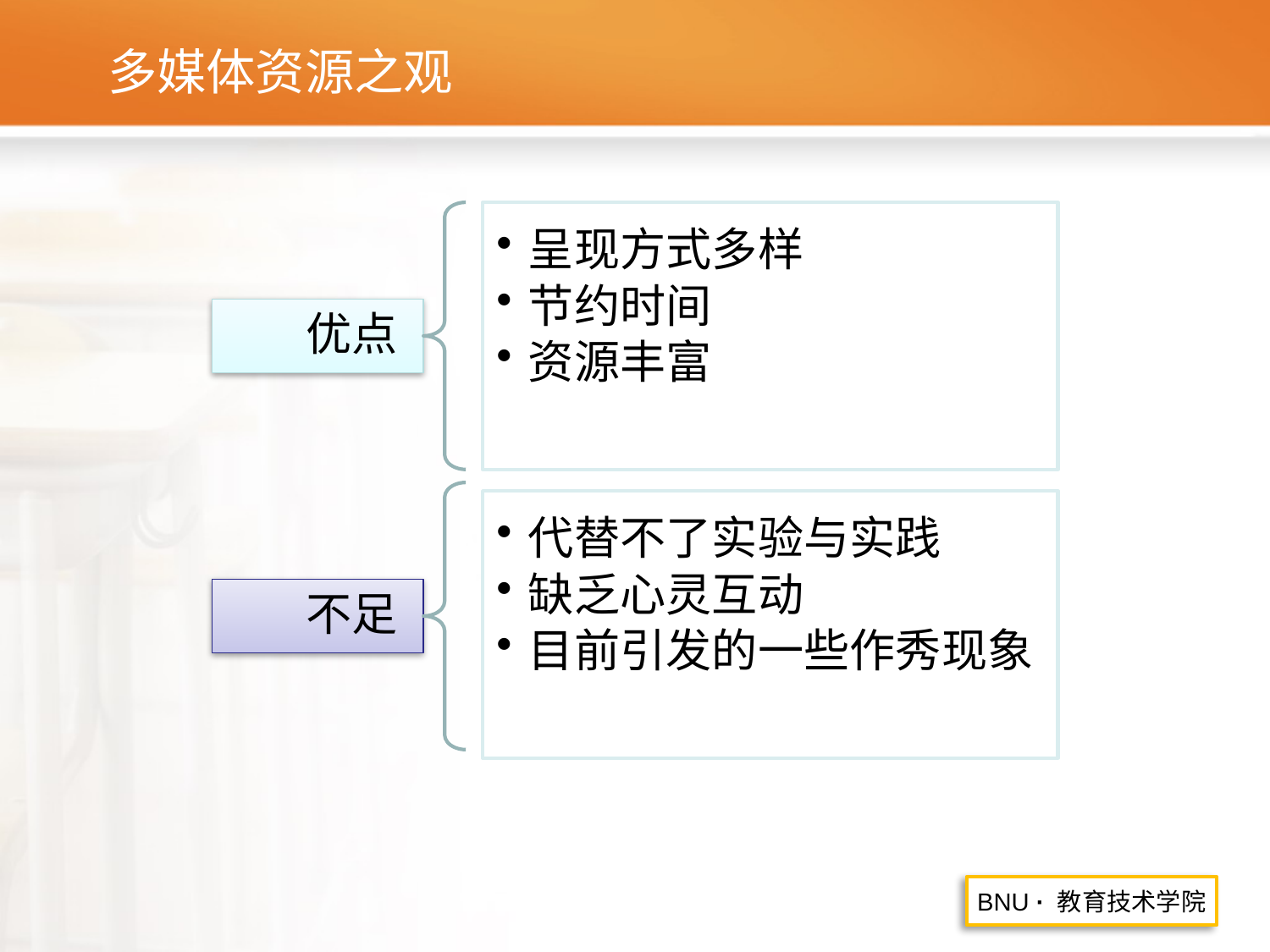

# 多媒体资源之观
优点
呈现方式多样
节约时间
资源丰富

不足
代替不了实验与实践
缺乏心灵互动
目前引发的一些作秀现象